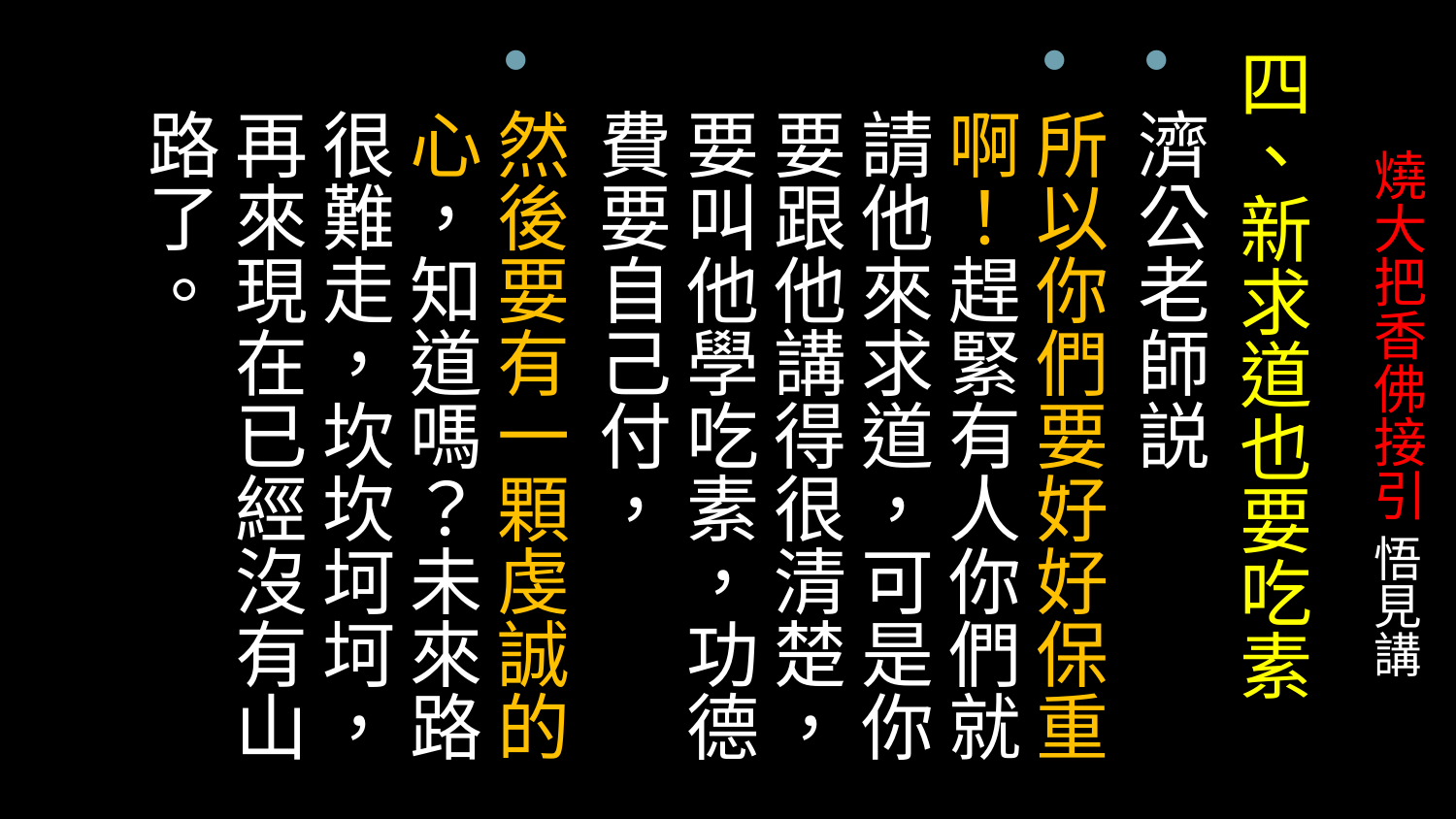

四、新求道也要吃素
濟公老師説
所以你們要好好保重啊！趕緊有人你們就請他來求道，可是你要跟他講得很清楚，要叫他學吃素，功德費要自己付，
然後要有一顆虔誠的心，知道嗎？未來路很難走，坎坎坷坷，再來現在已經沒有山路了。

# 燒大把香佛接引 悟見講